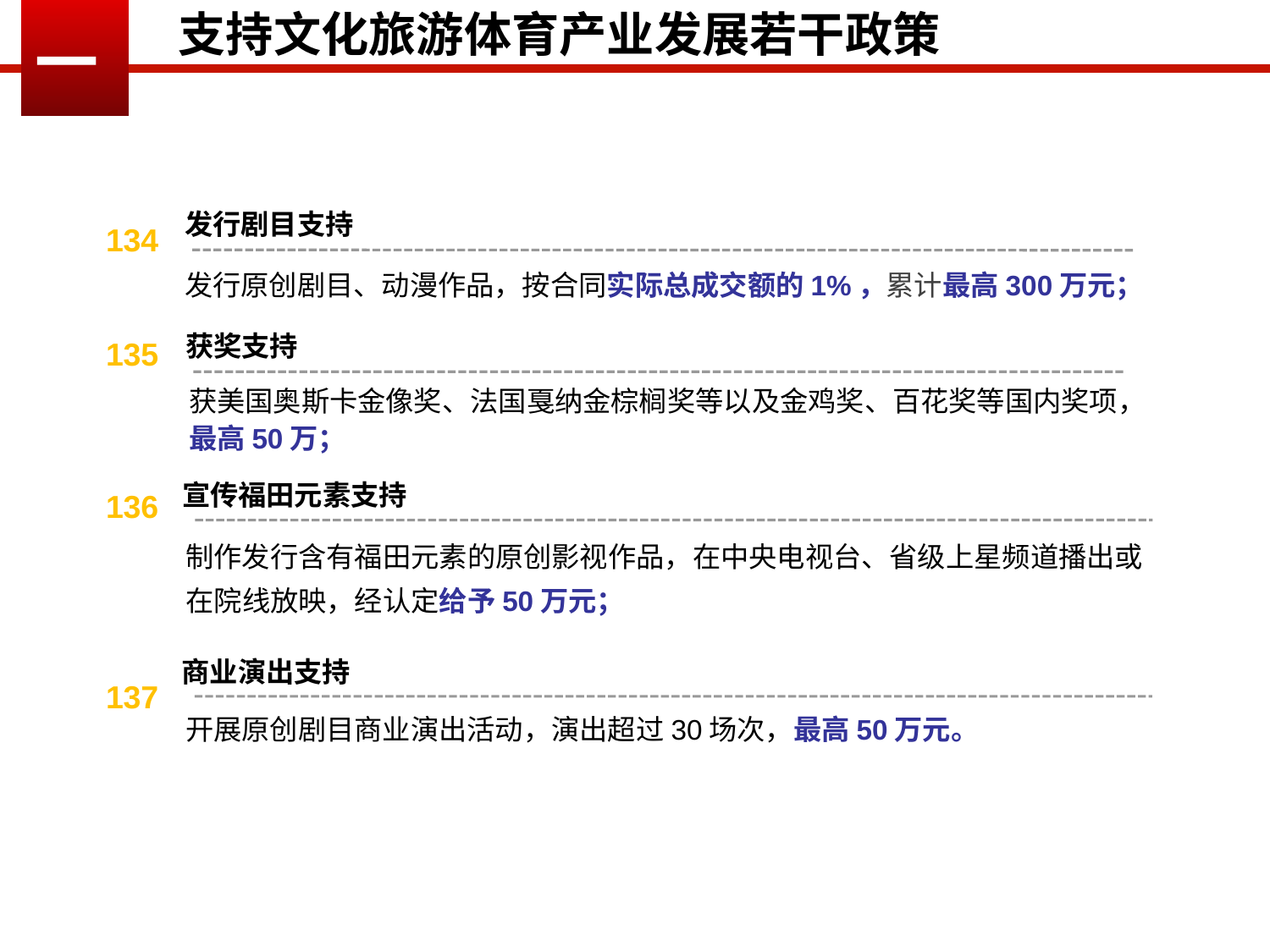

支持文化旅游体育产业发展若干政策

一

发行剧目支持
发行原创剧目、动漫作品，按合同实际总成交额的1%，累计最高300万元；
获奖支持
获美国奥斯卡金像奖、法国戛纳金棕榈奖等以及金鸡奖、百花奖等国内奖项，最高50万；
134

135

136

137

宣传福田元素支持
制作发行含有福田元素的原创影视作品，在中央电视台、省级上星频道播出或在院线放映，经认定给予50万元；
商业演出支持
开展原创剧目商业演出活动，演出超过30场次，最高50万元。